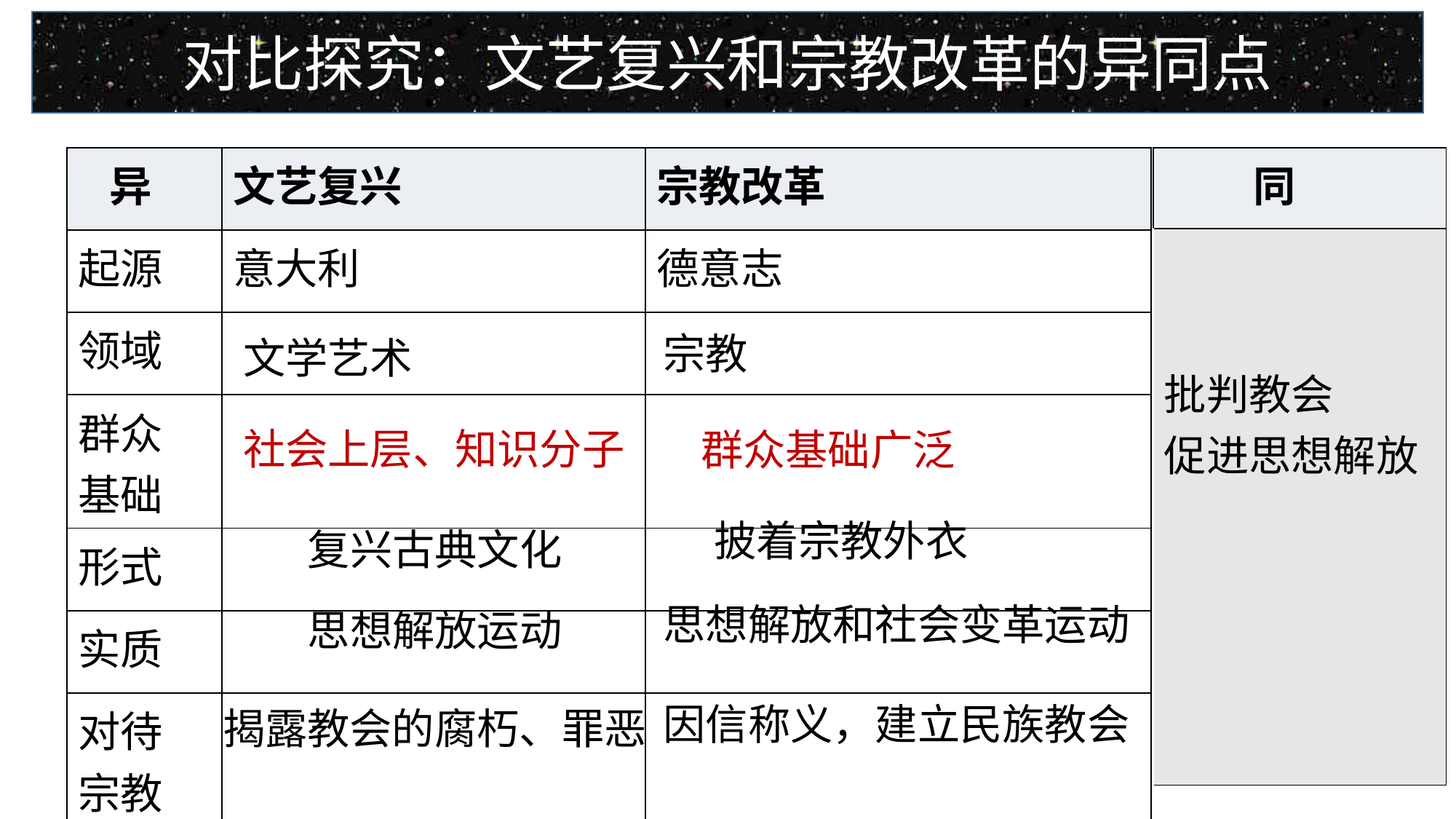

对比探究：文艺复兴和宗教改革的异同点
| 异 | 文艺复兴 | 宗教改革 |
| --- | --- | --- |
| 起源 | 意大利 | 德意志 |
| 领域 |  |  |
| 群众 基础 |  |  |
| 形式 |  |  |
| 实质 |  |  |
| 对待 宗教 |  |  |
| 同 |
| --- |
| 批判教会 促进思想解放 |
宗教
文学艺术
社会上层、知识分子
群众基础广泛
披着宗教外衣
复兴古典文化
思想解放和社会变革运动
思想解放运动
因信称义，建立民族教会
揭露教会的腐朽、罪恶